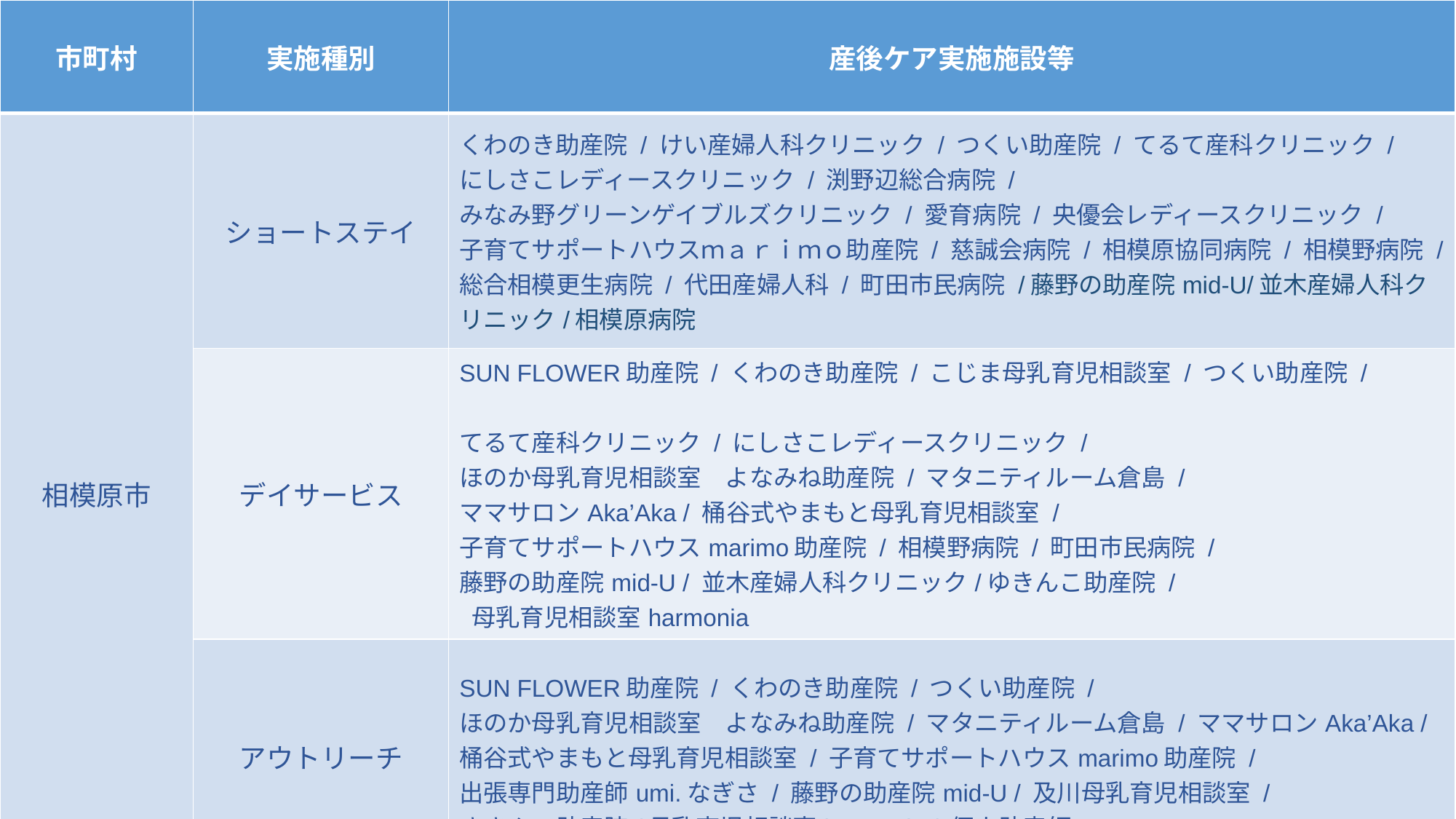

| 市町村 | 実施種別 | 産後ケア実施施設等 |
| --- | --- | --- |
| 相模原市 | ショートステイ | くわのき助産院 / けい産婦人科クリニック / つくい助産院 / てるて産科クリニック / にしさこレディースクリニック / 渕野辺総合病院 / みなみ野グリーンゲイブルズクリニック / 愛育病院 / 央優会レディースクリニック / 子育てサポートハウスｍａｒｉｍｏ助産院 / 慈誠会病院 / 相模原協同病院 / 相模野病院 / 総合相模更生病院 / 代田産婦人科 / 町田市民病院 /藤野の助産院mid-U/並木産婦人科クリニック/相模原病院 |
|  | デイサービス | SUN FLOWER助産院 / くわのき助産院 / こじま母乳育児相談室 / つくい助産院 / 　　　　　　　　　　　　　 てるて産科クリニック / にしさこレディースクリニック / ほのか母乳育児相談室　よなみね助産院 / マタニティルーム倉島 / ママサロンAka’Aka / 桶谷式やまもと母乳育児相談室 / 子育てサポートハウスmarimo助産院 / 相模野病院 / 町田市民病院 / 藤野の助産院mid-U / 並木産婦人科クリニック/ゆきんこ助産院 / 母乳育児相談室harmonia |
|  | アウトリーチ | SUN FLOWER助産院 / くわのき助産院 / つくい助産院 / ほのか母乳育児相談室　よなみね助産院 / マタニティルーム倉島 / ママサロンAka’Aka / 桶谷式やまもと母乳育児相談室 / 子育てサポートハウスmarimo助産院 / 出張専門助産師umi.なぎさ / 藤野の助産院mid-U / 及川母乳育児相談室 / ゆきんこ助産院/母乳育児相談室harmonia / 個人助産師 |